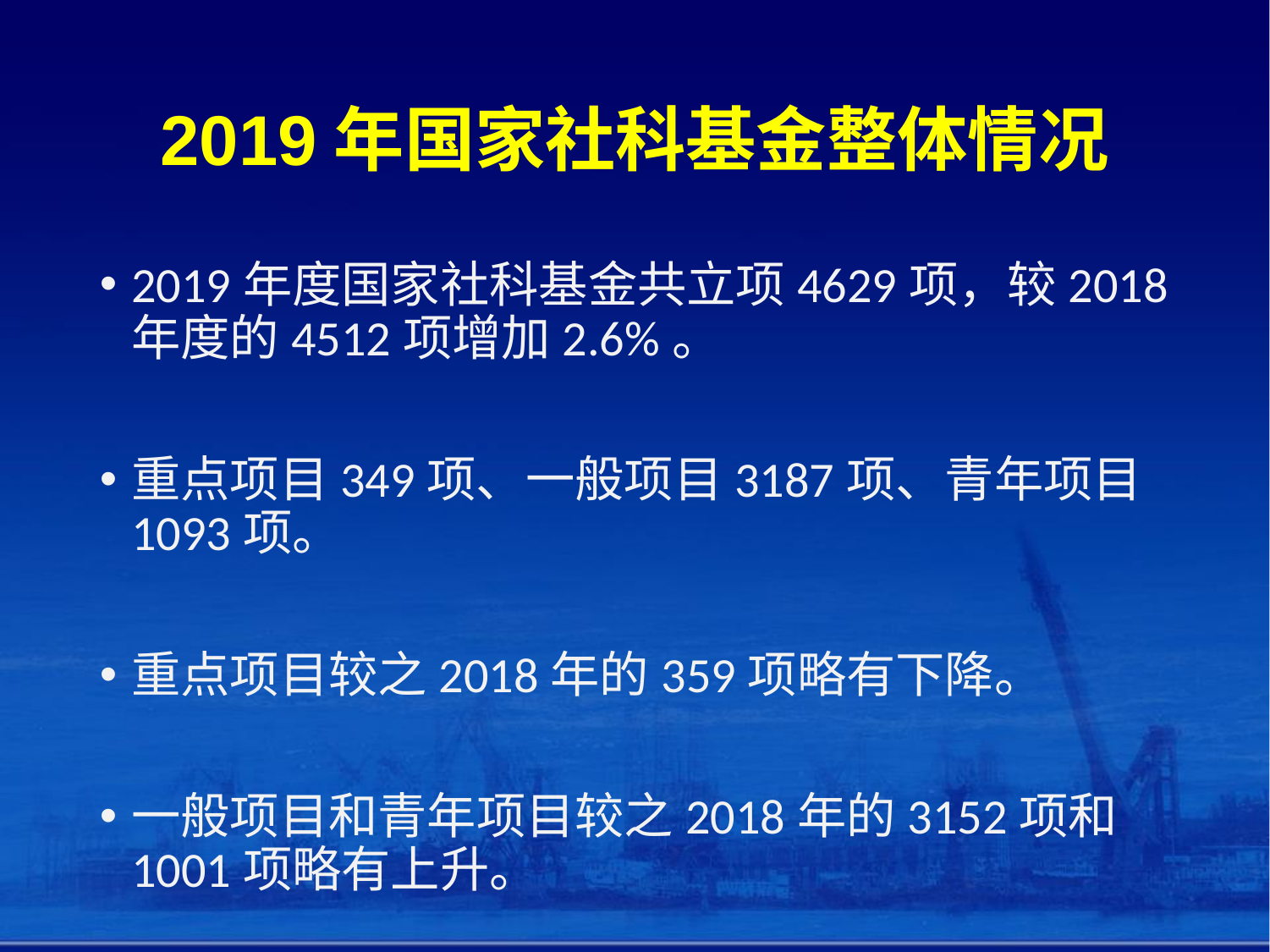

# 2019年国家社科基金整体情况
2019年度国家社科基金共立项4629项，较2018年度的4512项增加2.6%。

重点项目349项、一般项目3187项、青年项目1093项。

重点项目较之2018年的359项略有下降。

一般项目和青年项目较之2018年的3152项和1001项略有上升。